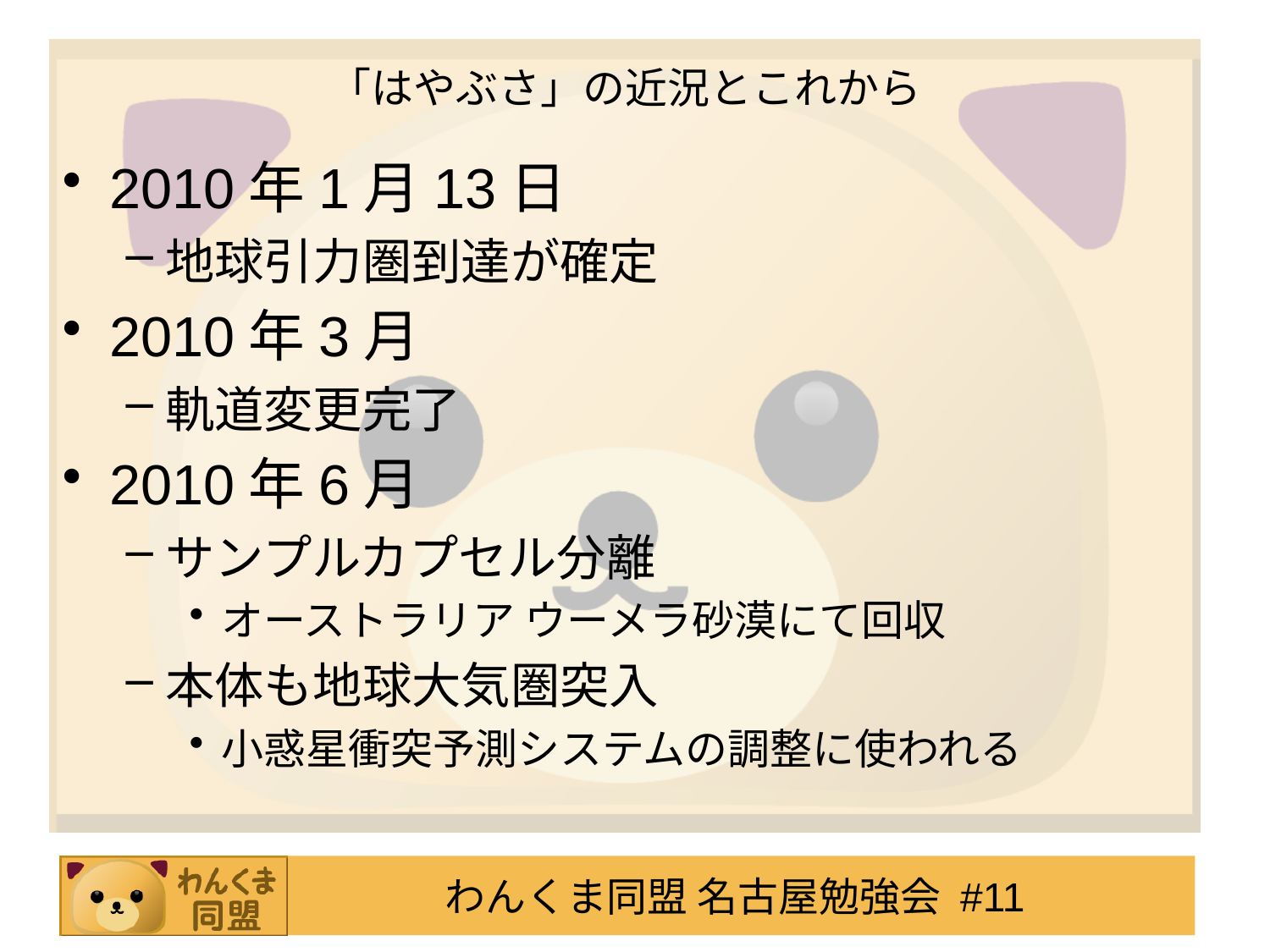

# 「はやぶさ」の近況とこれから
2010年1月13日
地球引力圏到達が確定
2010年3月
軌道変更完了
2010年6月
サンプルカプセル分離
オーストラリア ウーメラ砂漠にて回収
本体も地球大気圏突入
小惑星衝突予測システムの調整に使われる